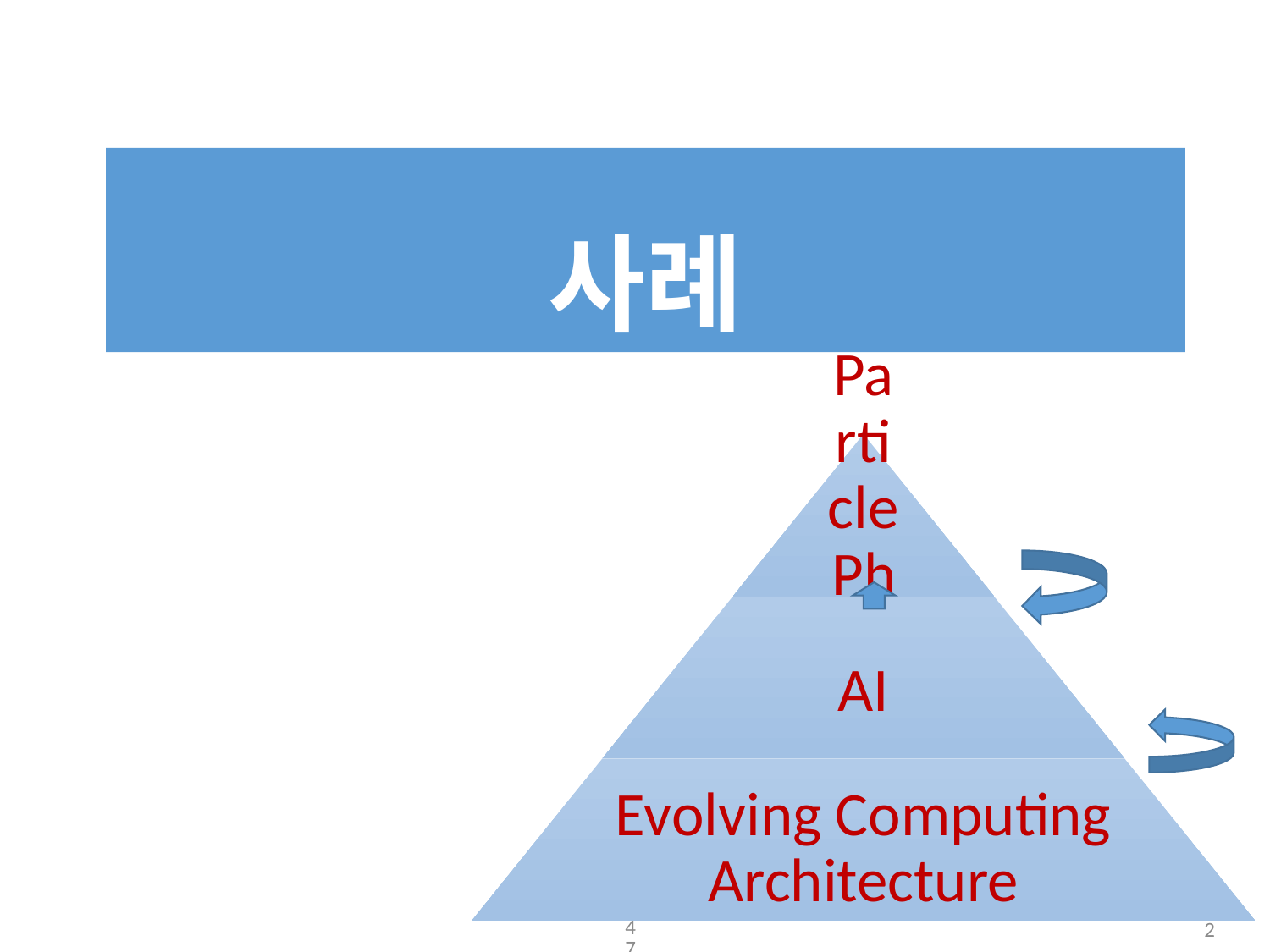

# 사례
Particle Physics
AI
Evolving Computing Architecture

2
47